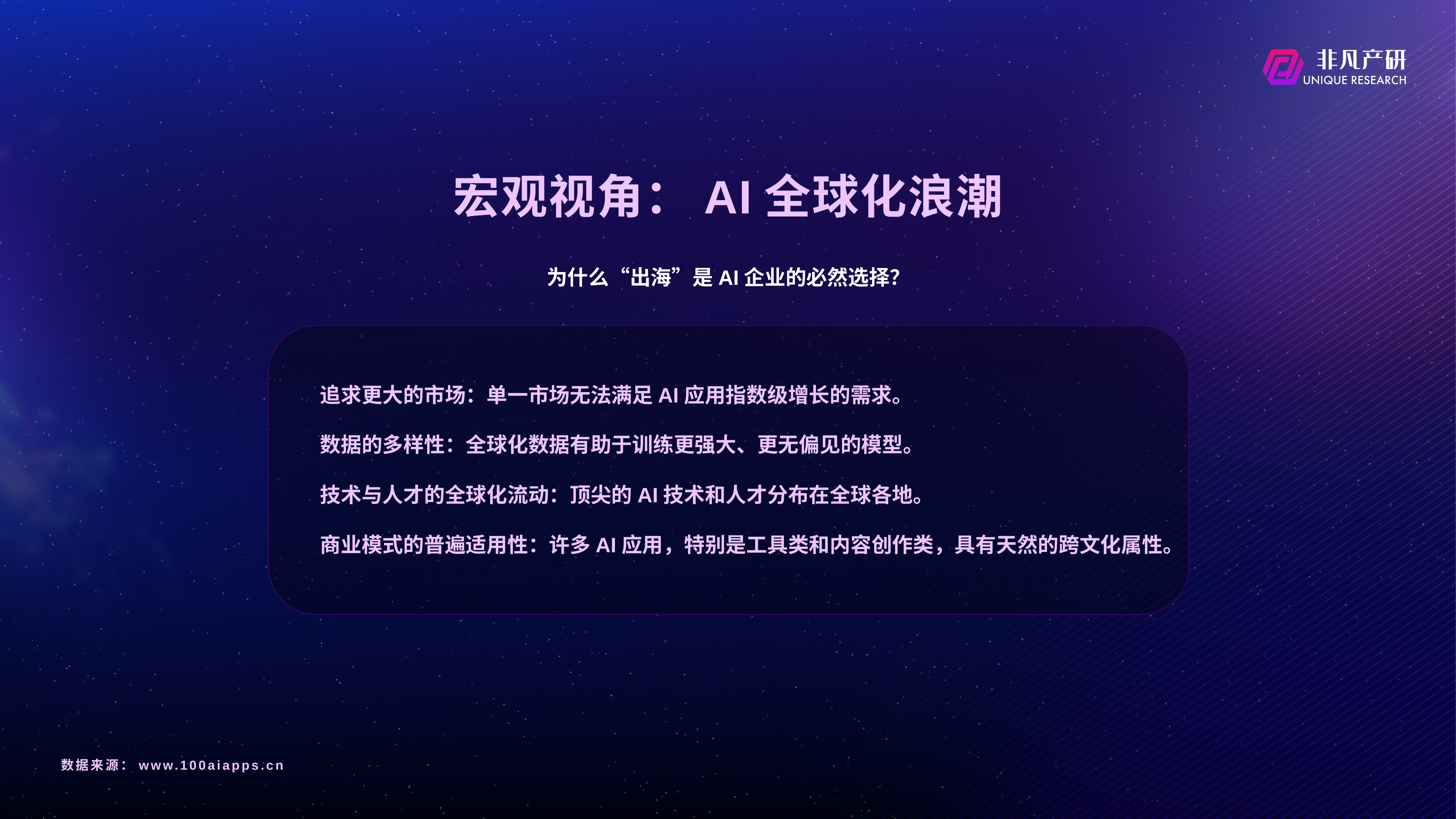

# 宏观视角：AI全球化浪潮
为什么“出海”是AI企业的必然选择？

追求更大的市场：单一市场无法满足AI应用指数级增长的需求。

数据的多样性：全球化数据有助于训练更强大、更无偏见的模型。

技术与人才的全球化流动：顶尖的AI技术和人才分布在全球各地。

商业模式的普遍适用性：许多AI应用，特别是工具类和内容创作类，具有天然的跨文化属性。